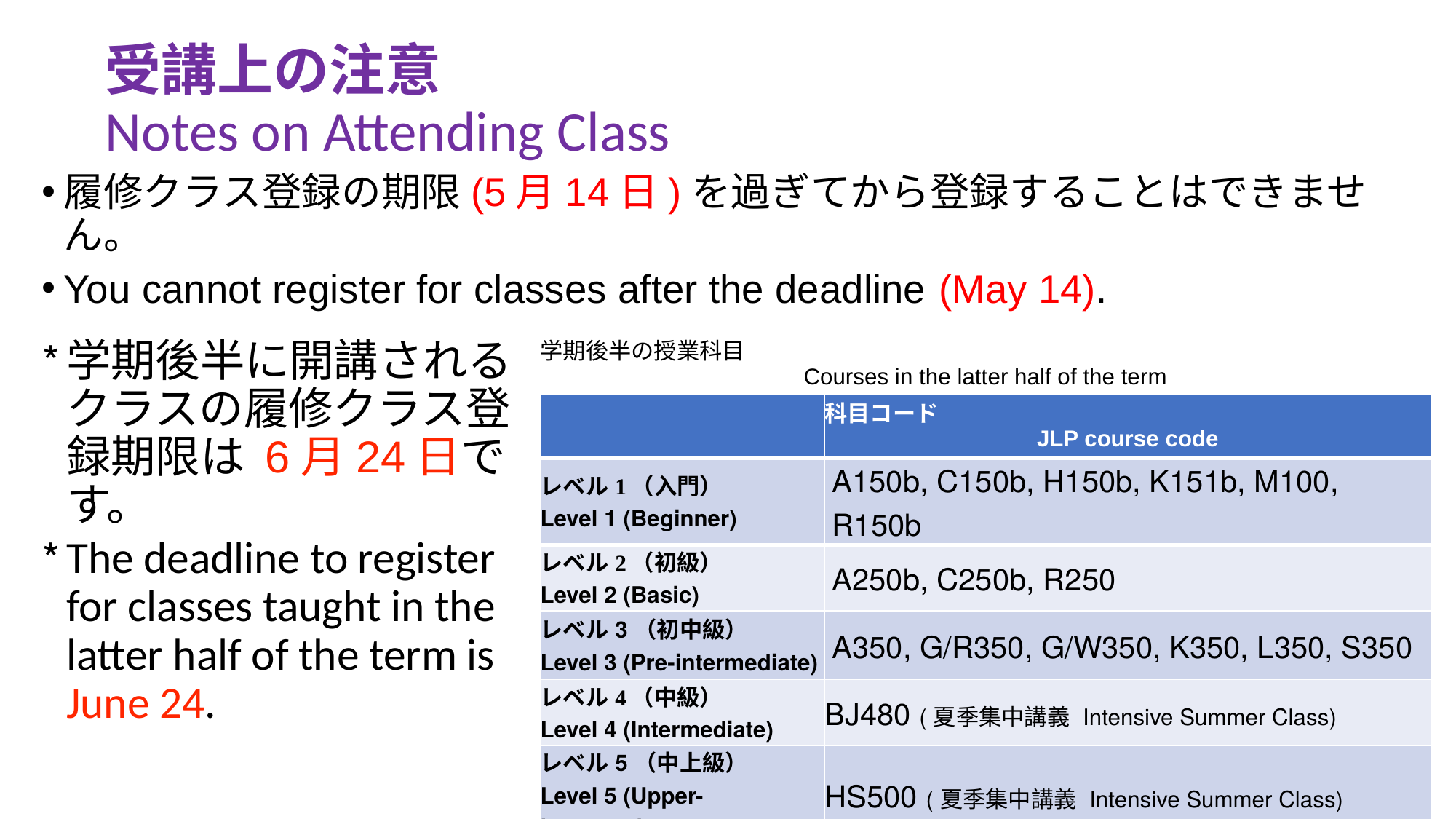

# 受講上の注意 Notes on Attending Class
履修クラス登録の期限(5月14日)を過ぎてから登録することはできません。
You cannot register for classes after the deadline (May 14).
学期後半に開講されるクラスの履修クラス登録期限は 6月24日です。
The deadline to register for classes taught in the latter half of the term is June 24.
| 学期後半の授業科目 Courses in the latter half of the term |  |
| --- | --- |
|  | 科目コード JLP course code |
| レベル1（入門） Level 1 (Beginner) | A150b, C150b, H150b, K151b, M100, R150b |
| レベル2（初級） Level 2 (Basic) | A250b, C250b, R250 |
| レベル3（初中級） Level 3 (Pre-intermediate) | A350, G/R350, G/W350, K350, L350, S350 |
| レベル4（中級） Level 4 (Intermediate) | BJ480 (夏季集中講義 Intensive Summer Class) |
| レベル5（中上級） Level 5 (Upper-intermediate) | HS500 (夏季集中講義 Intensive Summer Class) |